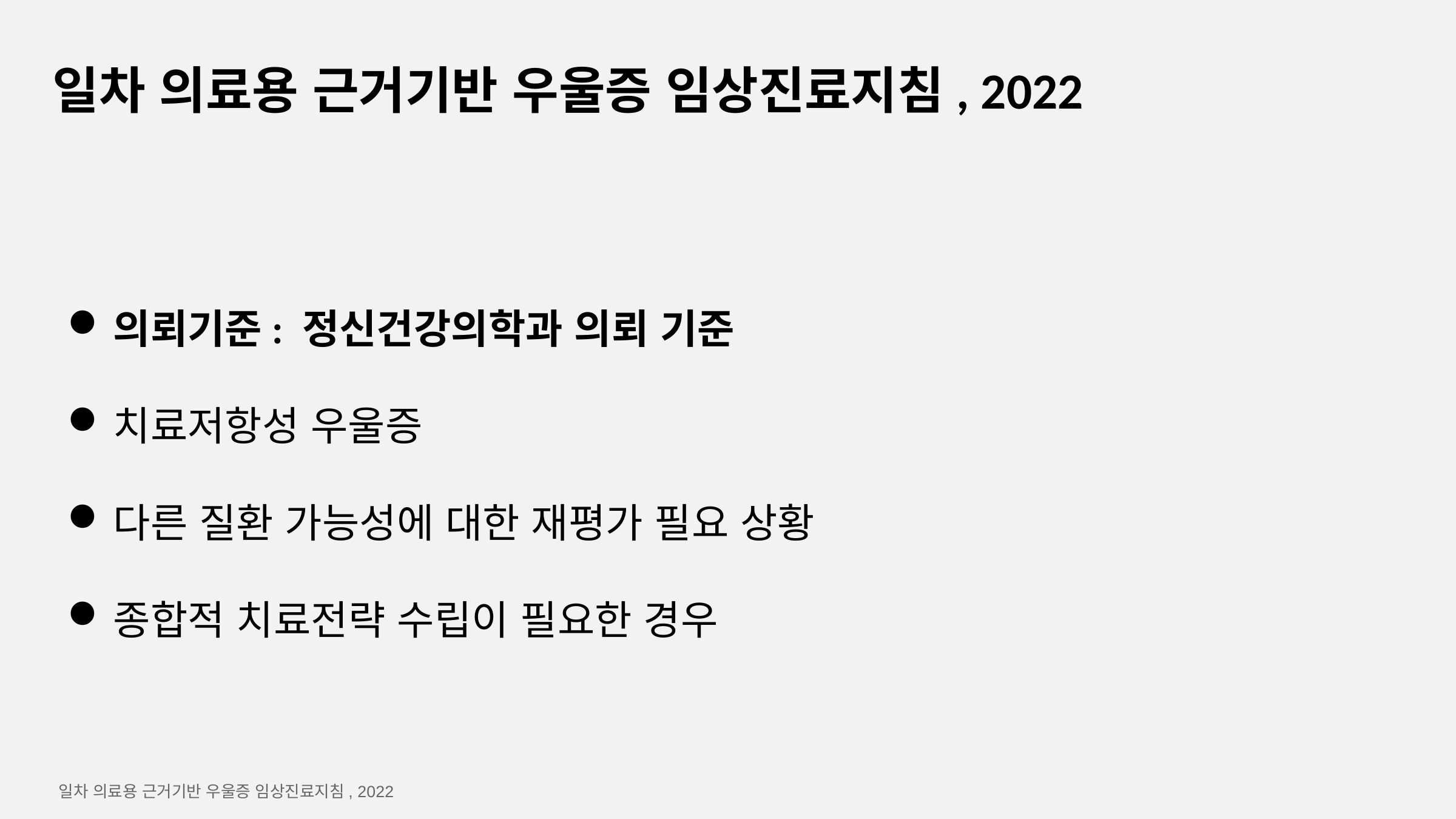

일차 의료용 근거기반 우울증 임상진료지침, 2022
의뢰기준: 정신건강의학과 의뢰 기준
치료저항성 우울증
다른 질환 가능성에 대한 재평가 필요 상황
종합적 치료전략 수립이 필요한 경우
일차 의료용 근거기반 우울증 임상진료지침, 2022